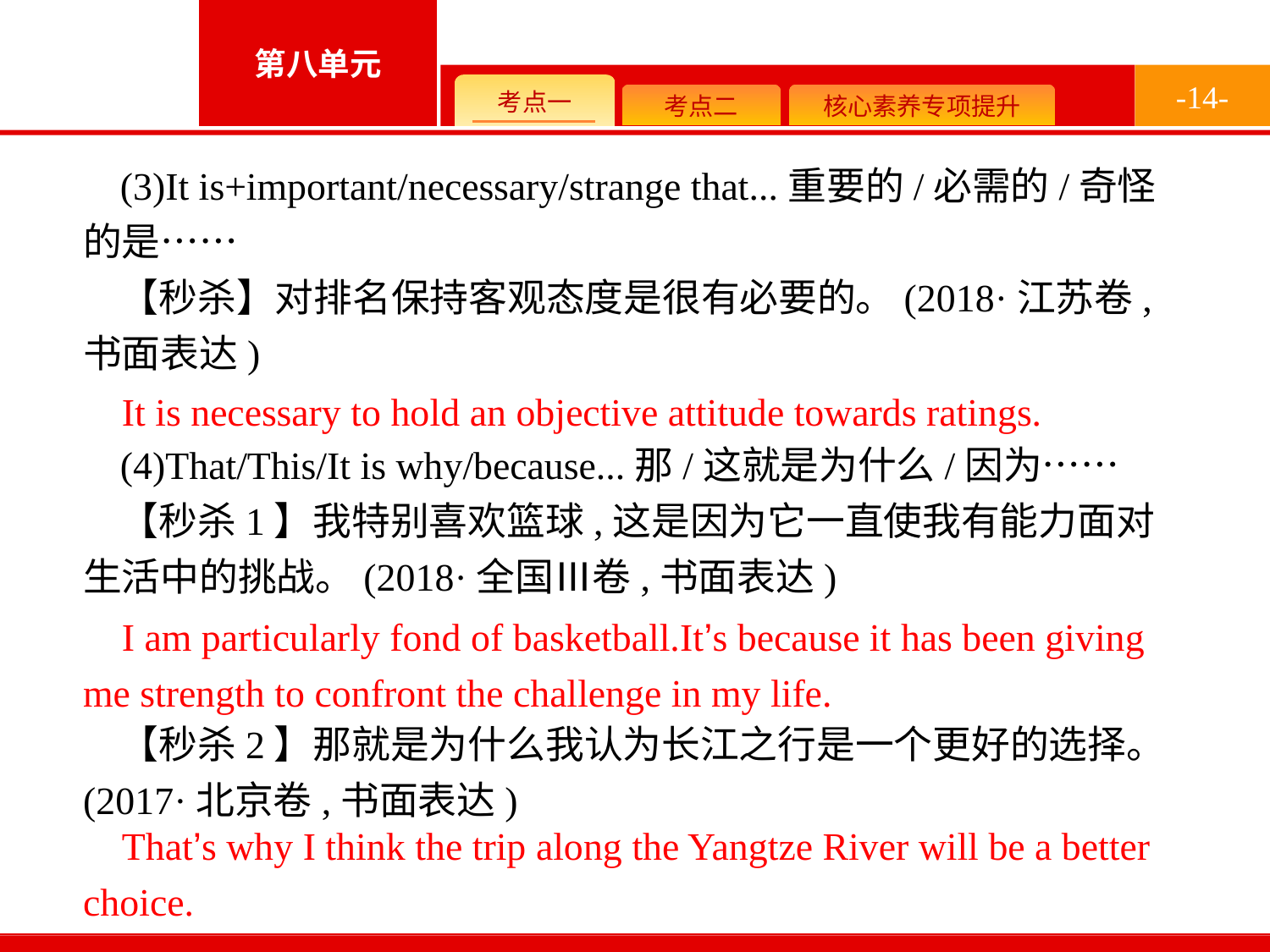

-14-
(3)It is+important/necessary/strange that...重要的/必需的/奇怪的是……
【秒杀】对排名保持客观态度是很有必要的。(2018·江苏卷,书面表达)

(4)That/This/It is why/because...那/这就是为什么/因为……
【秒杀1】我特别喜欢篮球,这是因为它一直使我有能力面对生活中的挑战。(2018·全国Ⅲ卷,书面表达)

【秒杀2】那就是为什么我认为长江之行是一个更好的选择。(2017·北京卷,书面表达)
It is necessary to hold an objective attitude towards ratings.
I am particularly fond of basketball.It’s because it has been giving me strength to confront the challenge in my life.
That’s why I think the trip along the Yangtze River will be a better choice.